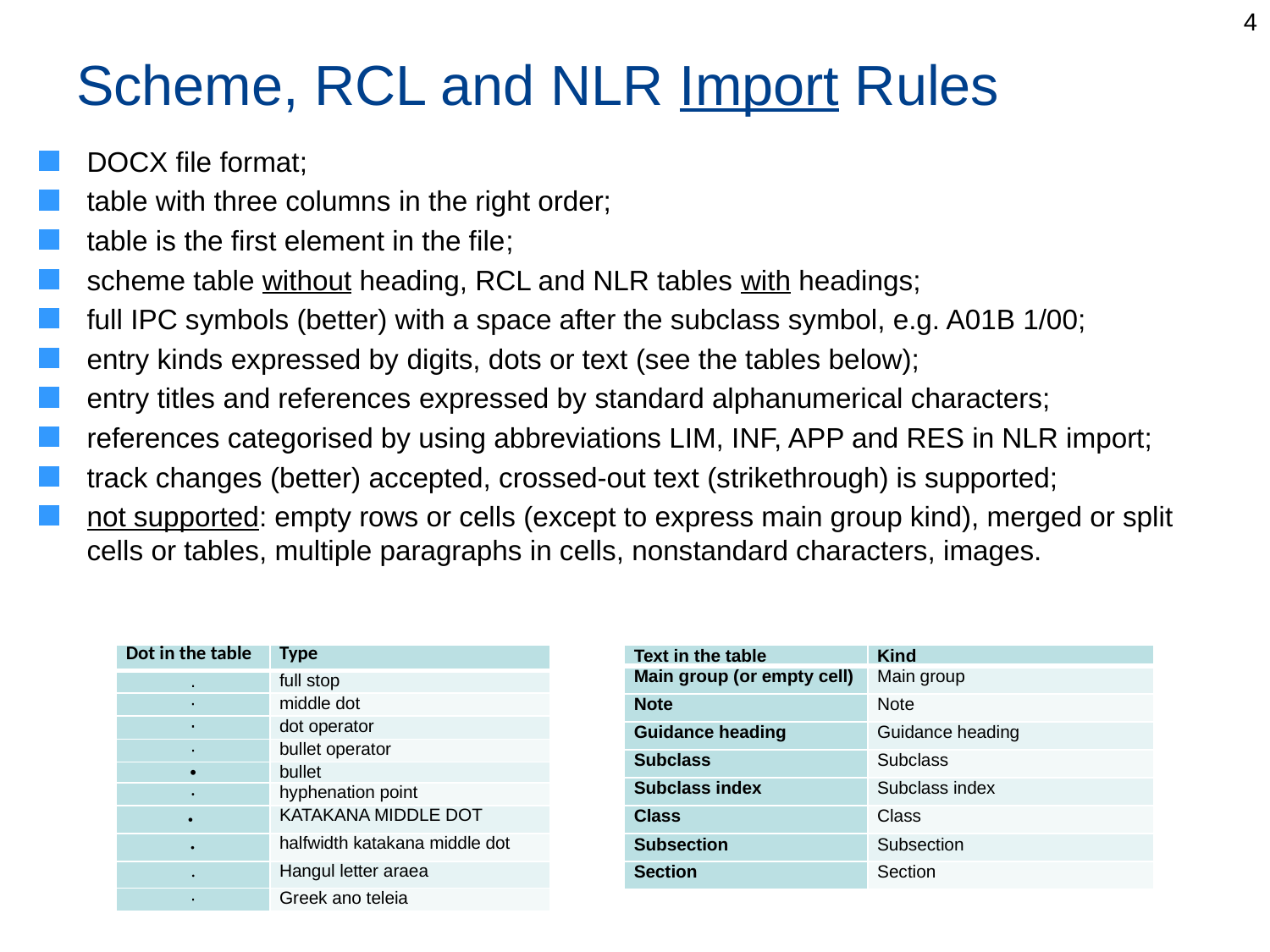

4
# Scheme, RCL and NLR Import Rules
DOCX file format;
table with three columns in the right order;
table is the first element in the file;
scheme table without heading, RCL and NLR tables with headings;
full IPC symbols (better) with a space after the subclass symbol, e.g. A01B 1/00;
entry kinds expressed by digits, dots or text (see the tables below);
entry titles and references expressed by standard alphanumerical characters;
references categorised by using abbreviations LIM, INF, APP and RES in NLR import;
track changes (better) accepted, crossed-out text (strikethrough) is supported;
not supported: empty rows or cells (except to express main group kind), merged or split cells or tables, multiple paragraphs in cells, nonstandard characters, images.

| Dot in the table | Type |
| --- | --- |
| . | full stop |
| · | middle dot |
| ⋅ | dot operator |
| ∙ | bullet operator |
| • | bullet |
| ‧ | hyphenation point |
| ・ | KATAKANA MIDDLE DOT |
| ･ | halfwidth katakana middle dot |
| ㆍ | Hangul letter araea |
| · | Greek ano teleia |
| Text in the table | Kind |
| --- | --- |
| Main group (or empty cell) | Main group |
| Note | Note |
| Guidance heading | Guidance heading |
| Subclass | Subclass |
| Subclass index | Subclass index |
| Class | Class |
| Subsection | Subsection |
| Section | Section |